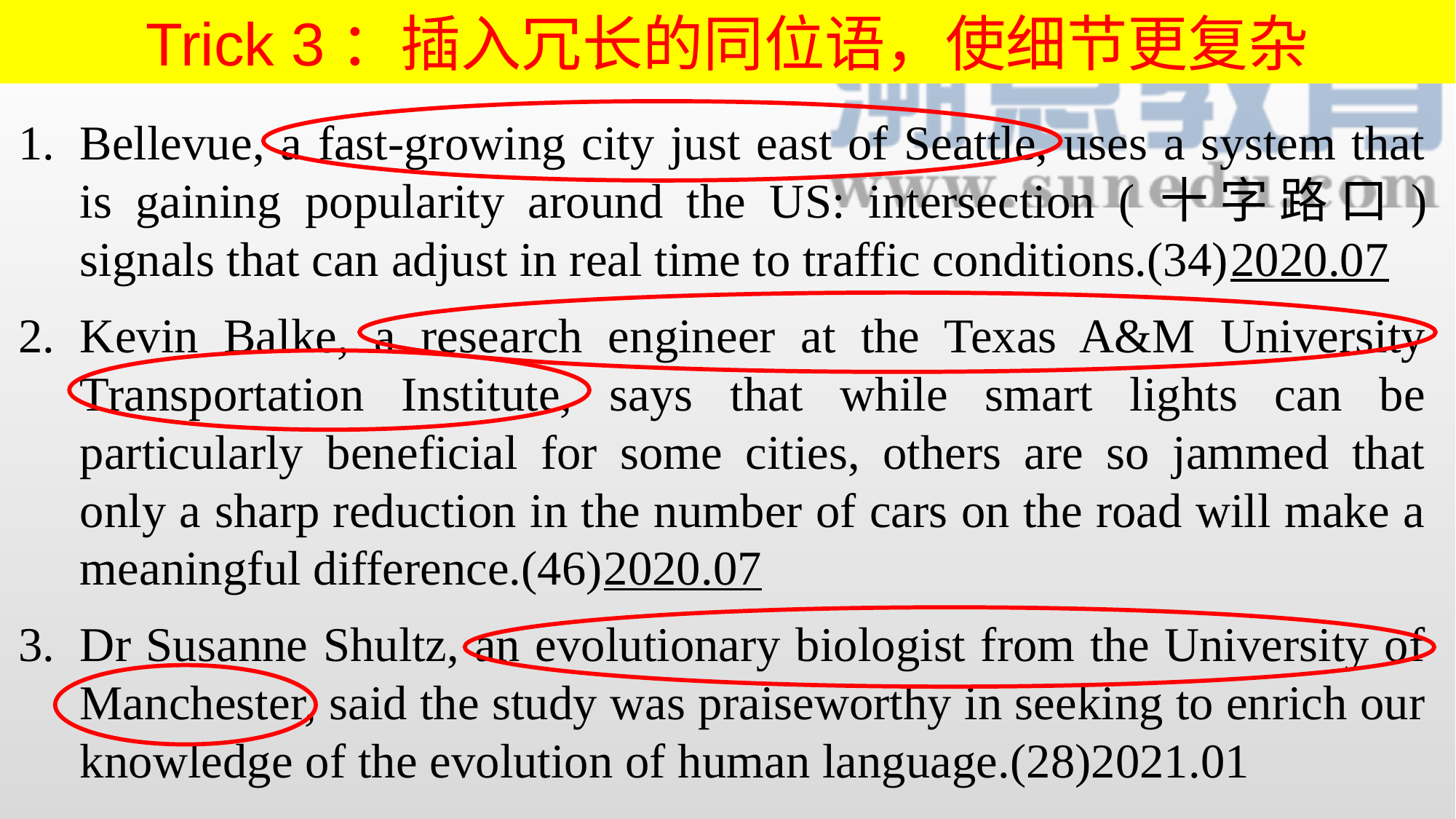

Trick 3：插入冗长的同位语，使细节更复杂

Bellevue, a fast-growing city just east of Seattle, uses a system that is gaining popularity around the US: intersection (十字路口) signals that can adjust in real time to traffic conditions.(34)2020.07
Kevin Balke, a research engineer at the Texas A&M University Transportation Institute, says that while smart lights can be particularly beneficial for some cities, others are so jammed that only a sharp reduction in the number of cars on the road will make a meaningful difference.(46)2020.07
Dr Susanne Shultz, an evolutionary biologist from the University of Manchester, said the study was praiseworthy in seeking to enrich our knowledge of the evolution of human language.(28)2021.01